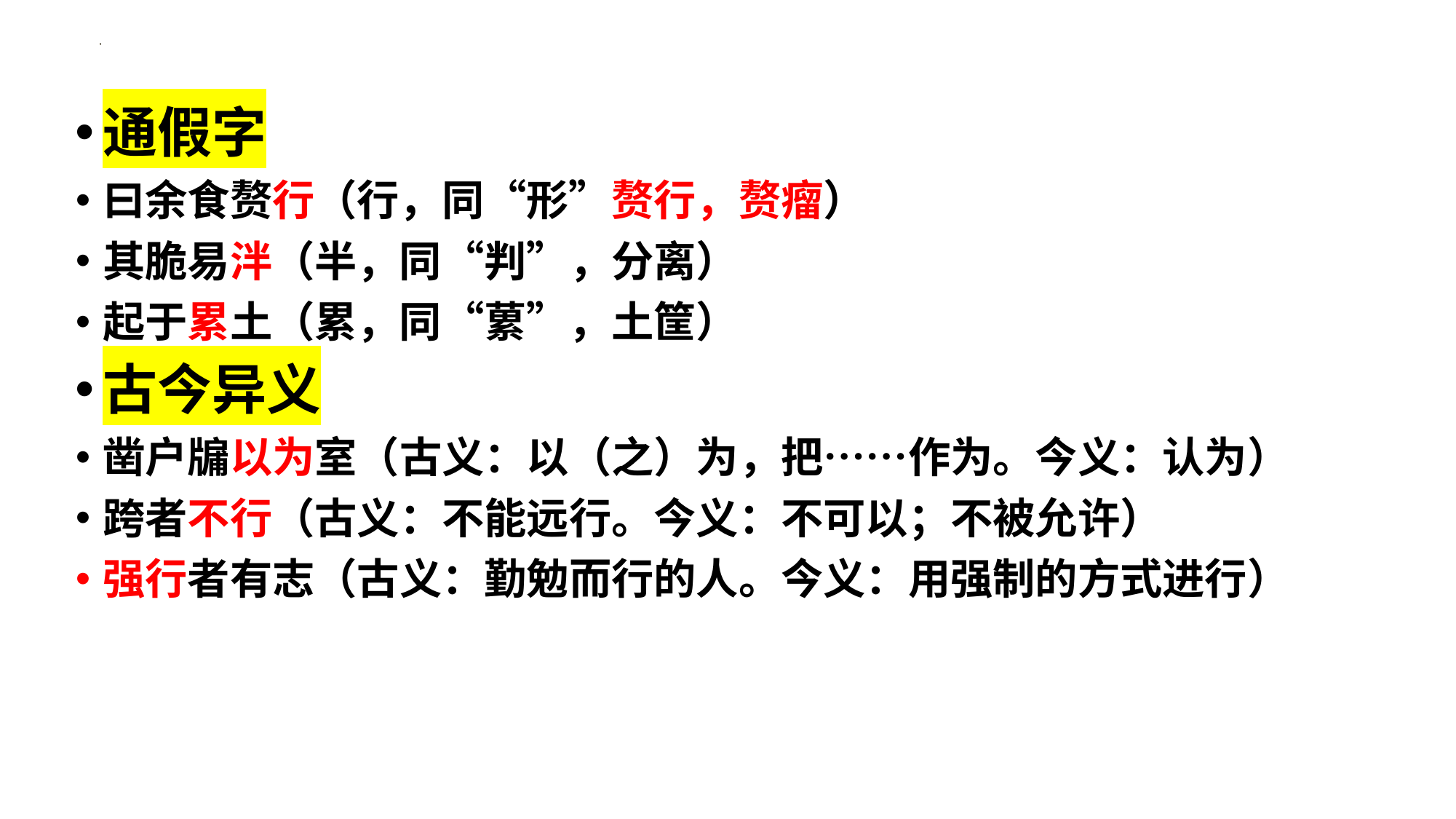

通假字
曰余食赘行（行，同“形”赘行，赘瘤）
其脆易泮（半，同“判”，分离）
起于累土（累，同“蔂”，土筐）
古今异义
凿户牖以为室（古义：以（之）为，把……作为。今义：认为）
跨者不行（古义：不能远行。今义：不可以；不被允许）
强行者有志（古义：勤勉而行的人。今义：用强制的方式进行）